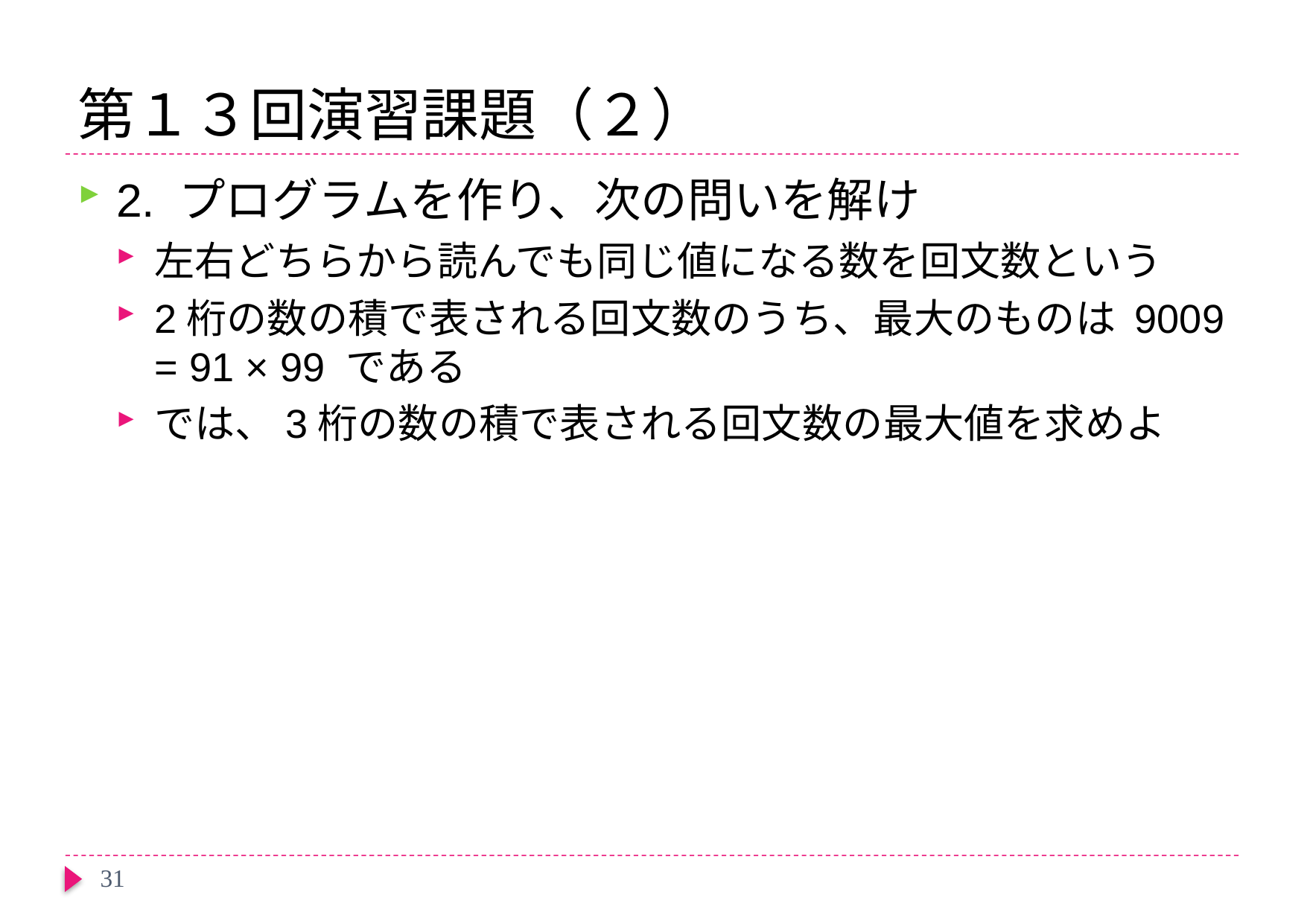

# 第１３回演習課題（２）
2. プログラムを作り、次の問いを解け
左右どちらから読んでも同じ値になる数を回文数という
2桁の数の積で表される回文数のうち、最大のものは 9009 = 91 × 99 である
では、3桁の数の積で表される回文数の最大値を求めよ

31